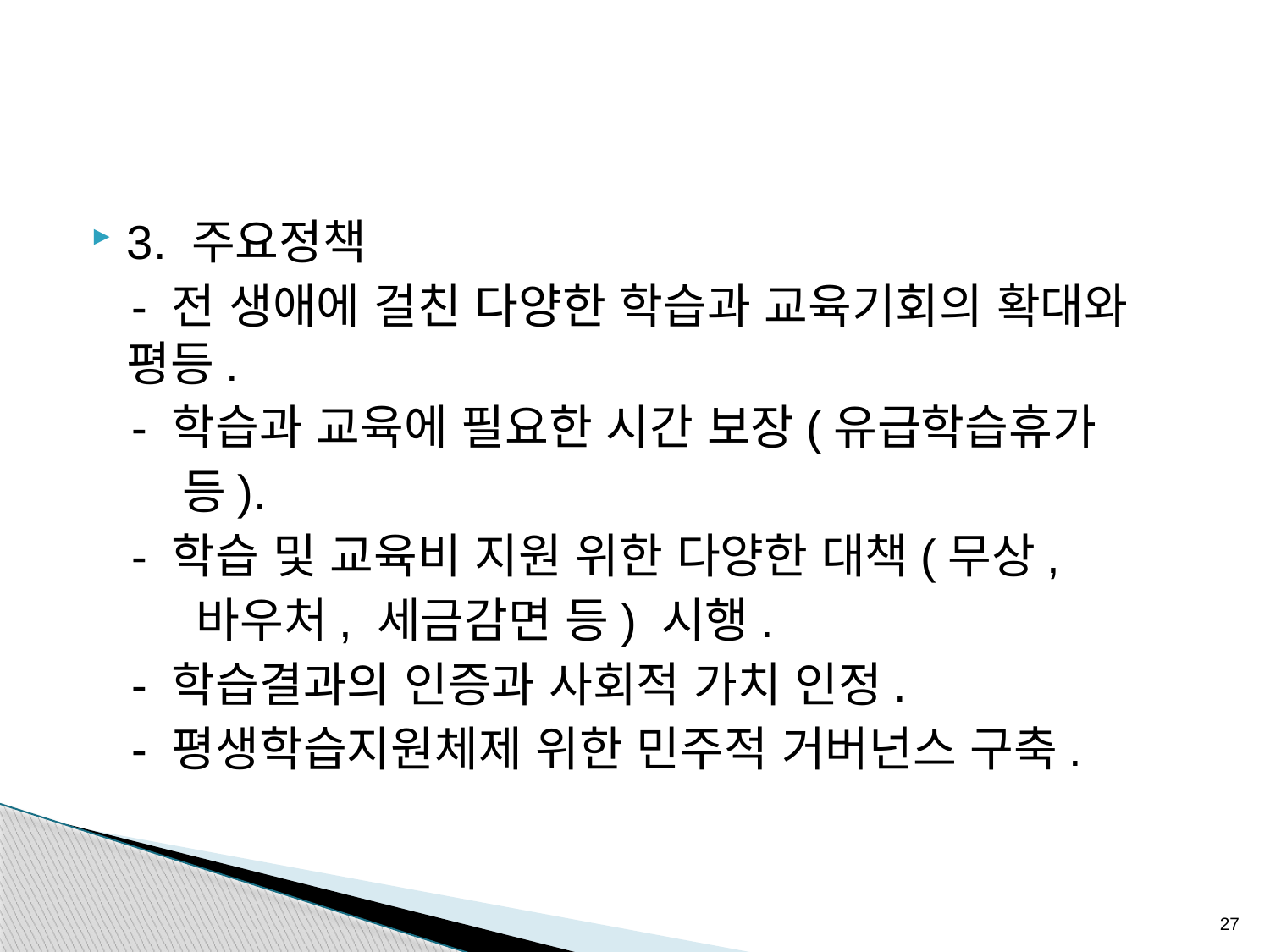

#
3. 주요정책
   - 전 생애에 걸친 다양한 학습과 교육기회의 확대와 평등.
   - 학습과 교육에 필요한 시간 보장(유급학습휴가
      등).
   - 학습 및 교육비 지원 위한 다양한 대책(무상,
       바우처, 세금감면 등) 시행.
   - 학습결과의 인증과 사회적 가치 인정.
   - 평생학습지원체제 위한 민주적 거버넌스 구축.
27